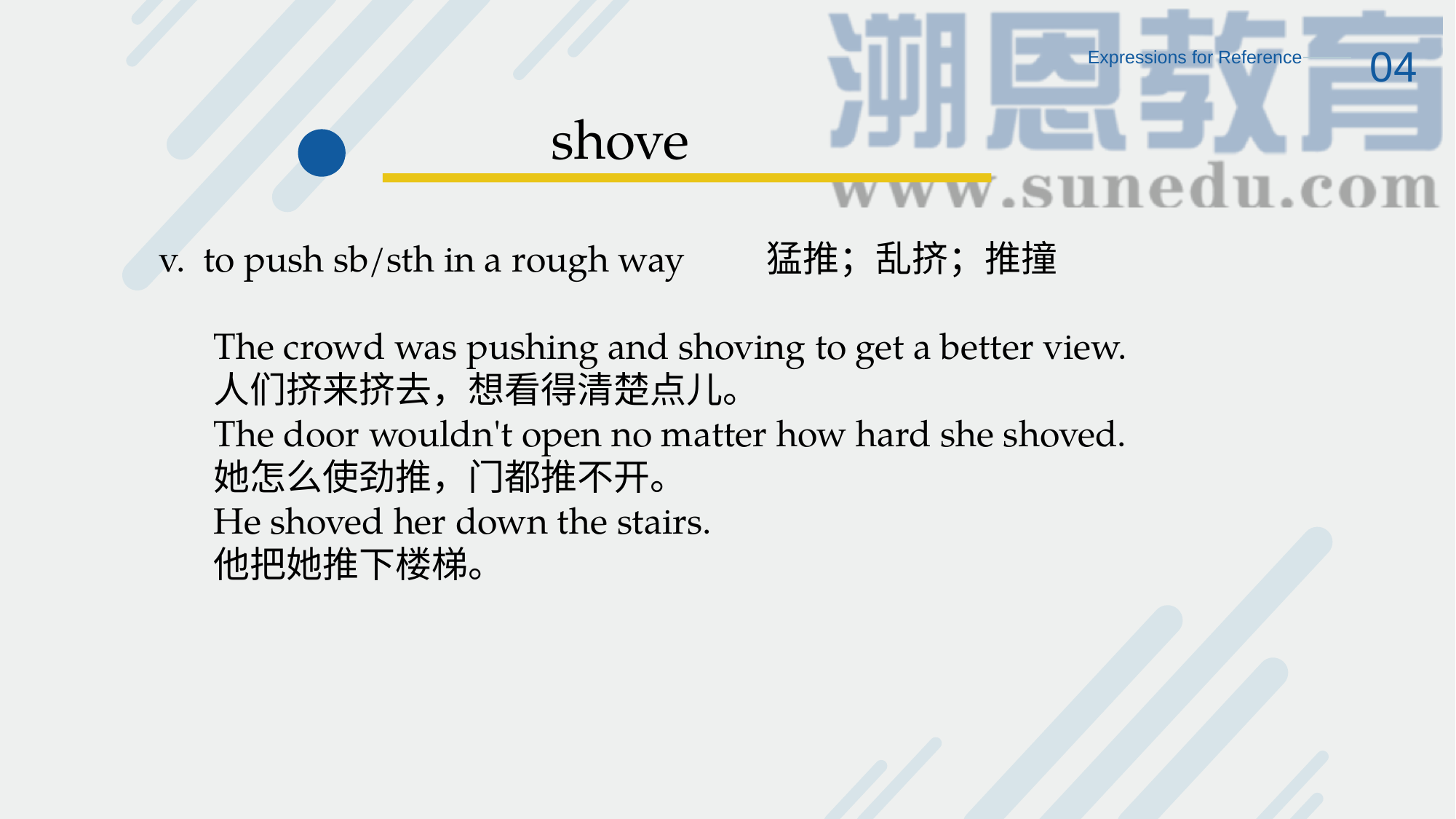

04
Expressions for Reference
shove

v.  to push sb/sth in a rough way        猛推；乱挤；推撞

The crowd was pushing and shoving to get a better view.
人们挤来挤去，想看得清楚点儿。
The door wouldn't open no matter how hard she shoved.
她怎么使劲推，门都推不开。
He shoved her down the stairs.
他把她推下楼梯。